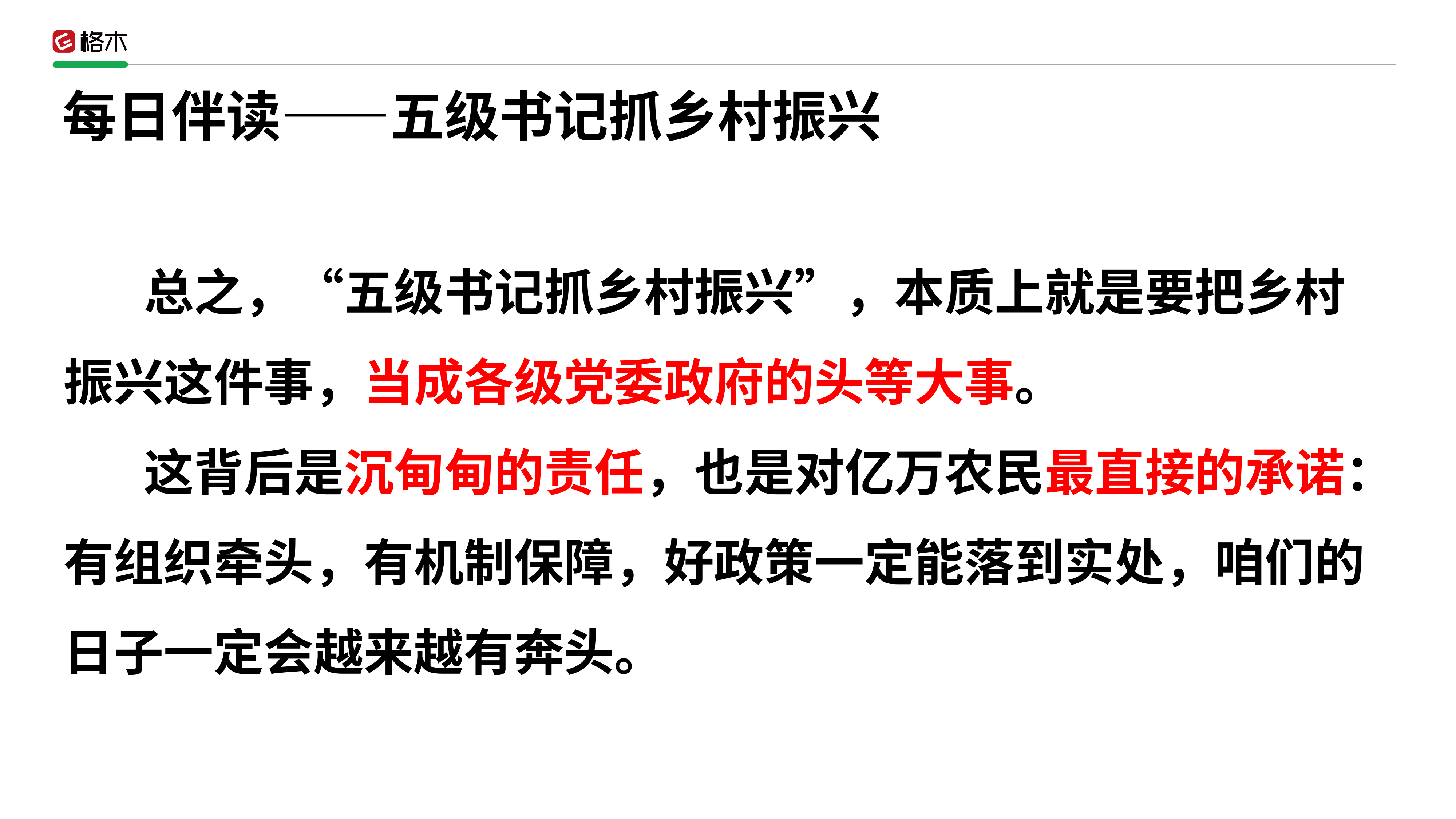

每日伴读——五级书记抓乡村振兴
      总之，“五级书记抓乡村振兴”，本质上就是要把乡村振兴这件事，当成各级党委政府的头等大事。
      这背后是沉甸甸的责任，也是对亿万农民最直接的承诺：有组织牵头，有机制保障，好政策一定能落到实处，咱们的日子一定会越来越有奔头。